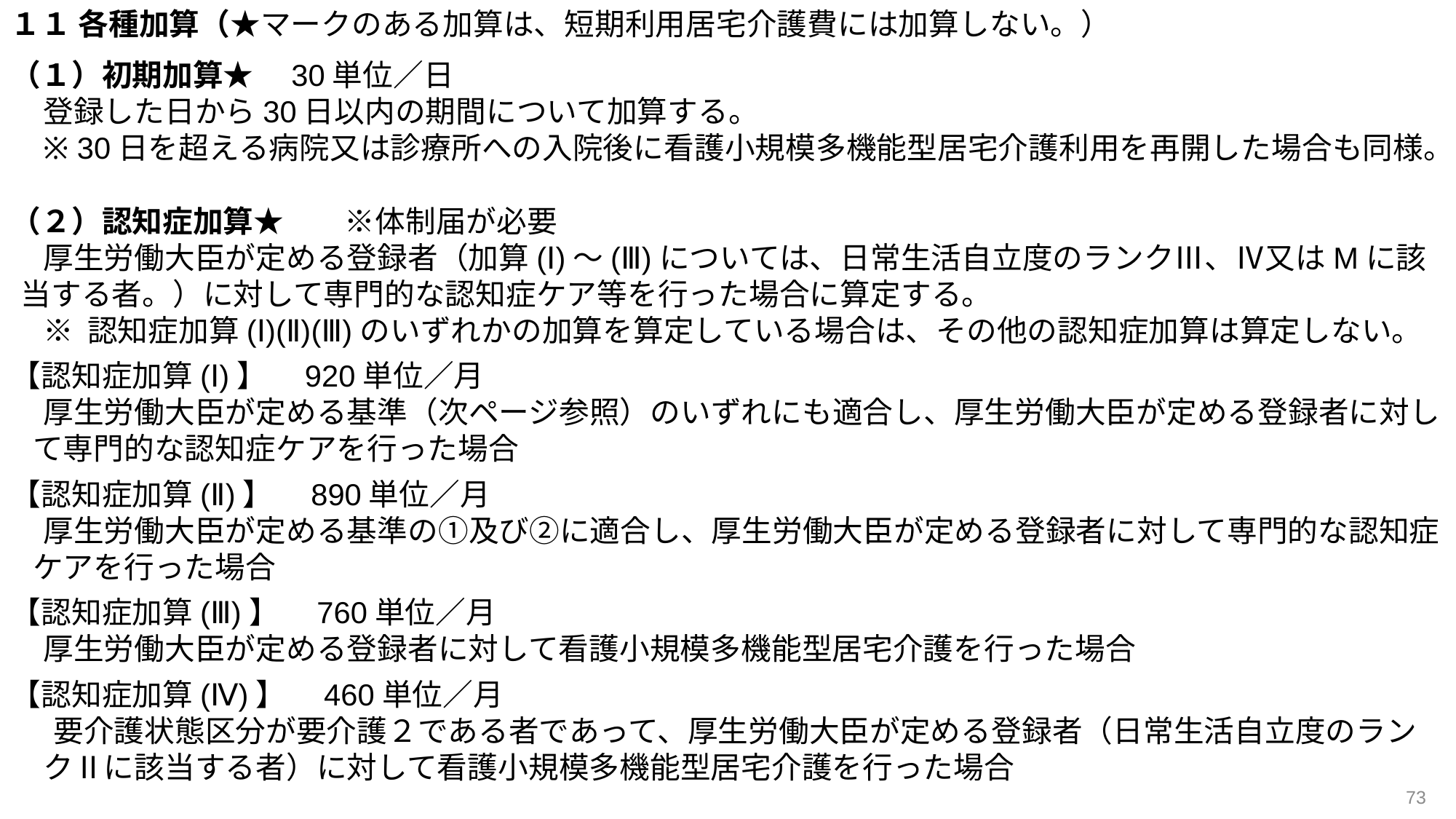

１１ 各種加算（★マークのある加算は、短期利用居宅介護費には加算しない。）

（１）初期加算★　30単位／日
登録した日から30日以内の期間について加算する。
※ 30日を超える病院又は診療所への入院後に看護小規模多機能型居宅介護利用を再開した場合も同様。

（２）認知症加算★　　※体制届が必要
厚生労働大臣が定める登録者（加算(Ⅰ)～(Ⅲ)については、日常生活自立度のランクⅢ、Ⅳ又はMに該当する者。）に対して専門的な認知症ケア等を行った場合に算定する。
※ 認知症加算(Ⅰ)(Ⅱ)(Ⅲ)のいずれかの加算を算定している場合は、その他の認知症加算は算定しない。

【認知症加算(Ⅰ)】　920単位／月
厚生労働大臣が定める基準（次ページ参照）のいずれにも適合し、厚生労働大臣が定める登録者に対して専門的な認知症ケアを行った場合

【認知症加算(Ⅱ)】　890単位／月
厚生労働大臣が定める基準の①及び②に適合し、厚生労働大臣が定める登録者に対して専門的な認知症ケアを行った場合

【認知症加算(Ⅲ)】　760単位／月
厚生労働大臣が定める登録者に対して看護小規模多機能型居宅介護を行った場合

【認知症加算(Ⅳ)】　460単位／月
要介護状態区分が要介護２である者であって、厚生労働大臣が定める登録者（日常生活自立度のランクⅡに該当する者）に対して看護小規模多機能型居宅介護を行った場合
73